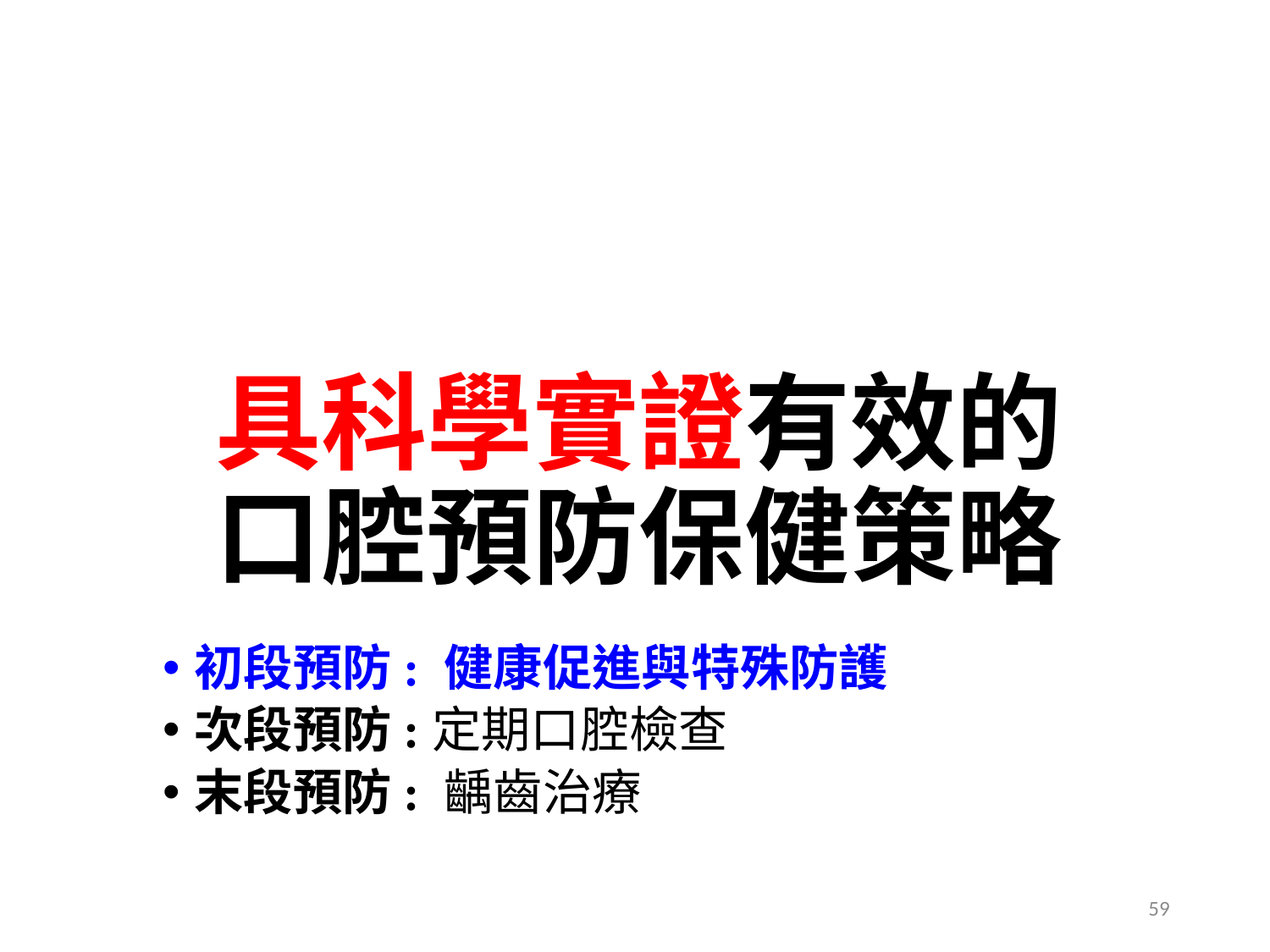

# 具科學實證有效的 口腔預防保健策略
初段預防: 健康促進與特殊防護
次段預防:定期口腔檢查
末段預防: 齲齒治療

59